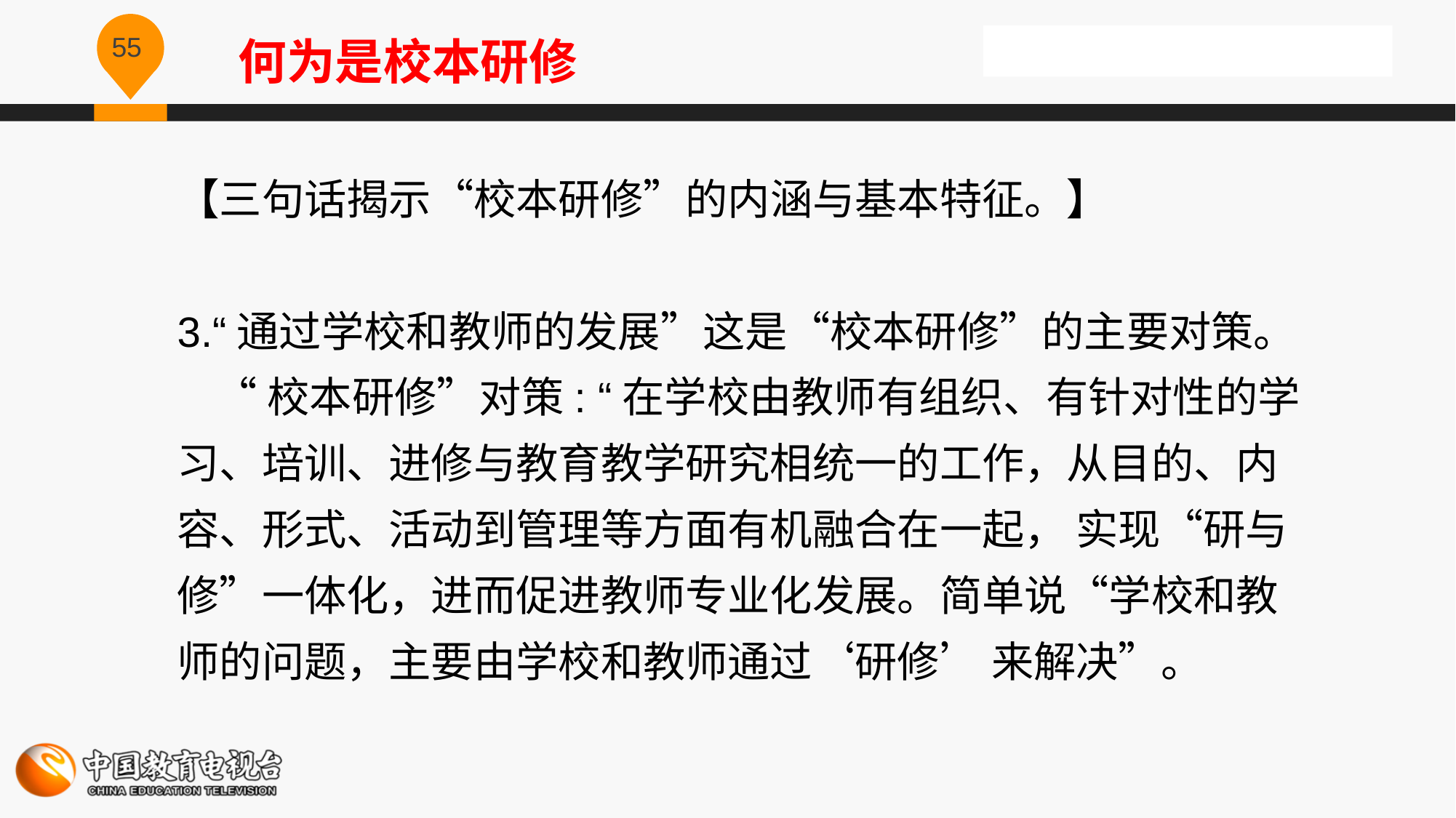

何为是校本研修
【三句话揭示“校本研修”的内涵与基本特征。】

3.“通过学校和教师的发展”这是“校本研修”的主要对策。
    “校本研修”对策: “在学校由教师有组织、有针对性的学习、培训、进修与教育教学研究相统一的工作，从目的、内容、形式、活动到管理等方面有机融合在一起， 实现“研与修”一体化，进而促进教师专业化发展。简单说“学校和教师的问题，主要由学校和教师通过‘研修’ 来解决”。